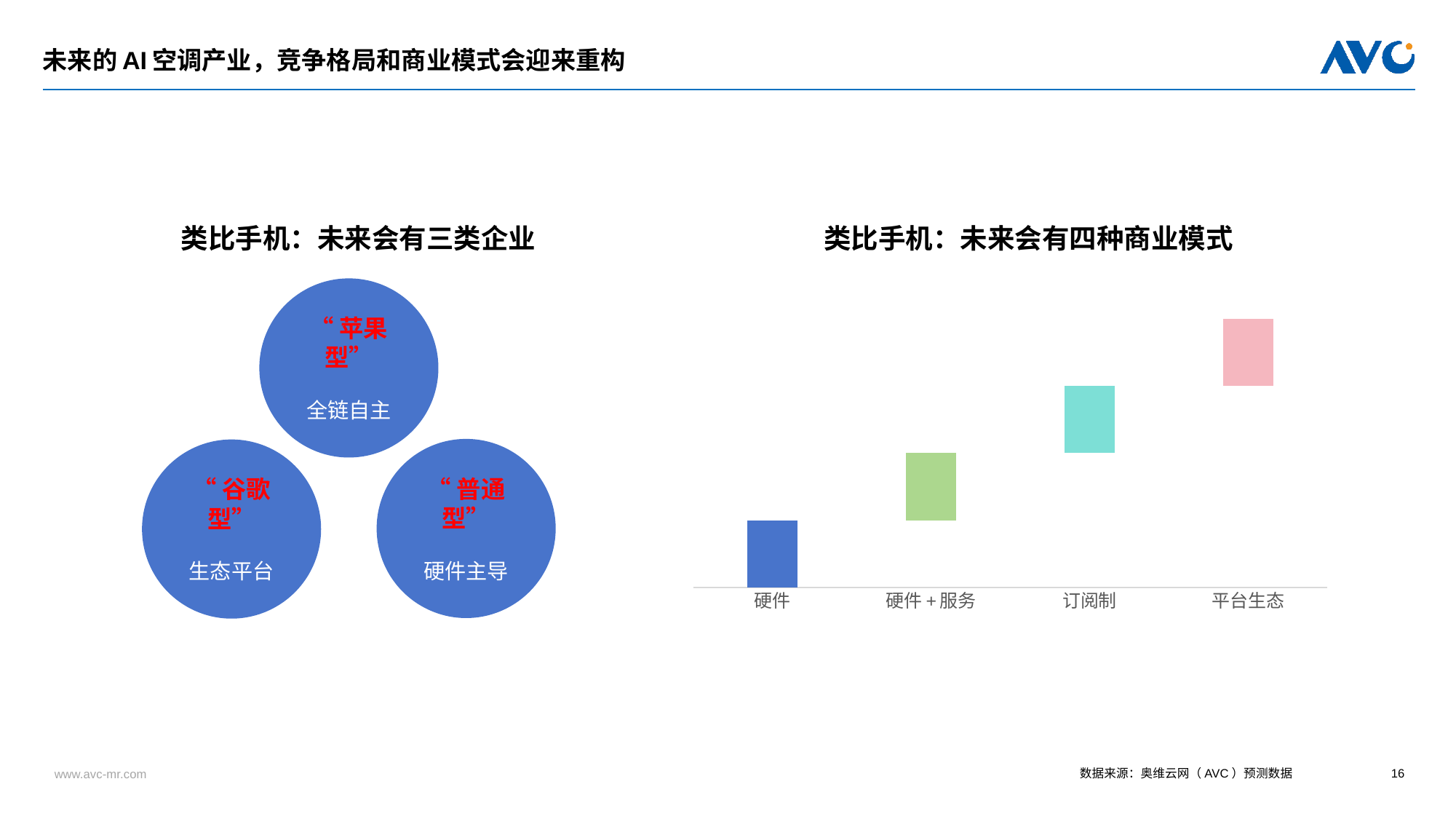

# 未来的AI空调产业，竞争格局和商业模式会迎来重构
类比手机：未来会有三类企业
类比手机：未来会有四种商业模式
“苹果型”

全链自主
“普通型”

硬件主导
“谷歌型”

生态平台

### Chart

| Category | 系列 1 | 系列 2 | 系列 3 | 系列 4 |
|---|---|---|---|---|
| 硬件 | 1.0 | None | None | None |
| 硬件+服务 | 1.0 | 1.0 | None | None |
| 订阅制 | 1.0 | 1.0 | 1.0 | None |
| 平台生态 | 1.0 | 1.0 | 1.0 | 1.0 |
数据来源：奥维云网（AVC）预测数据